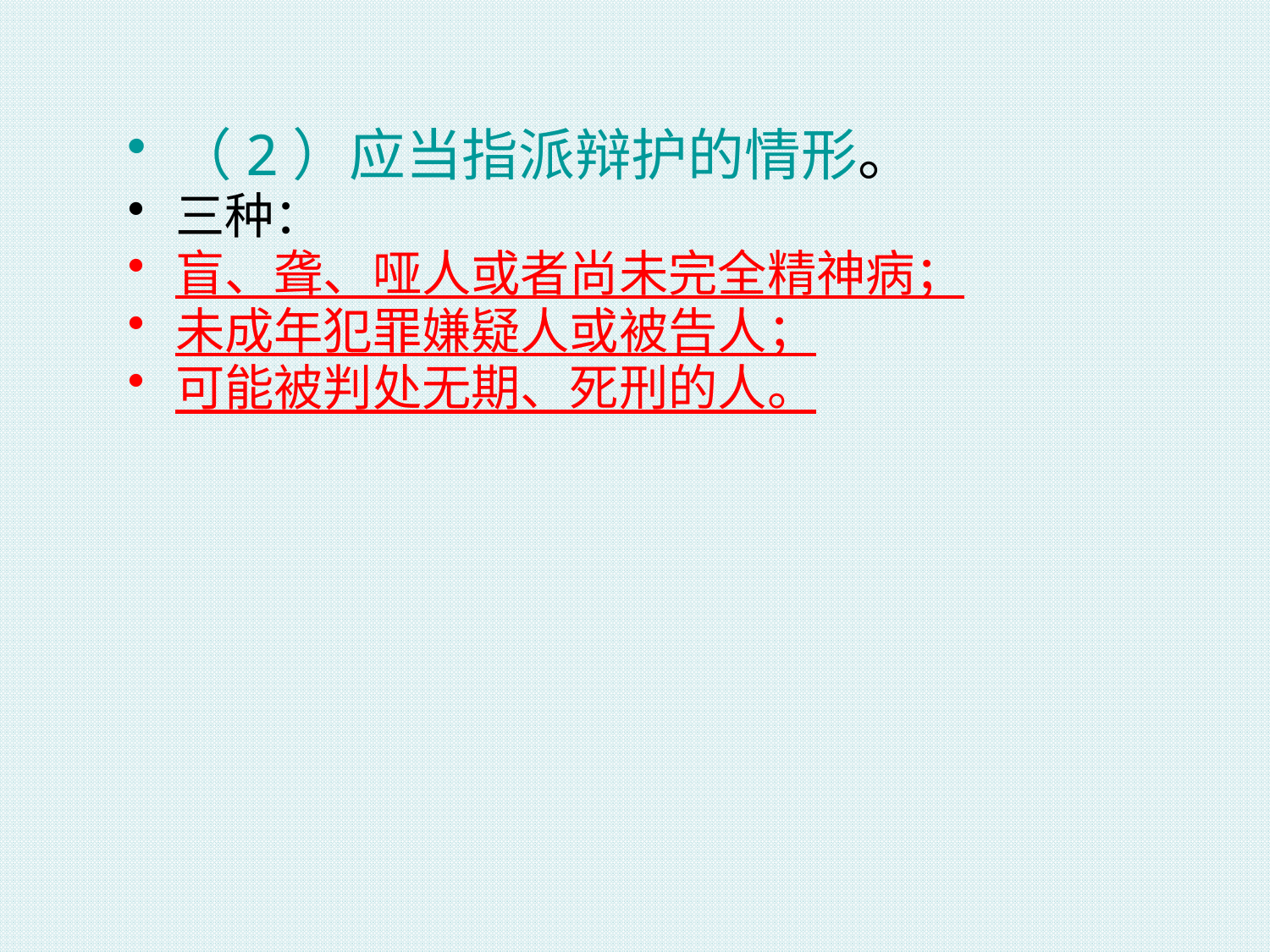

（2）应当指派辩护的情形。
三种：
盲、聋、哑人或者尚未完全精神病；
未成年犯罪嫌疑人或被告人；
可能被判处无期、死刑的人。